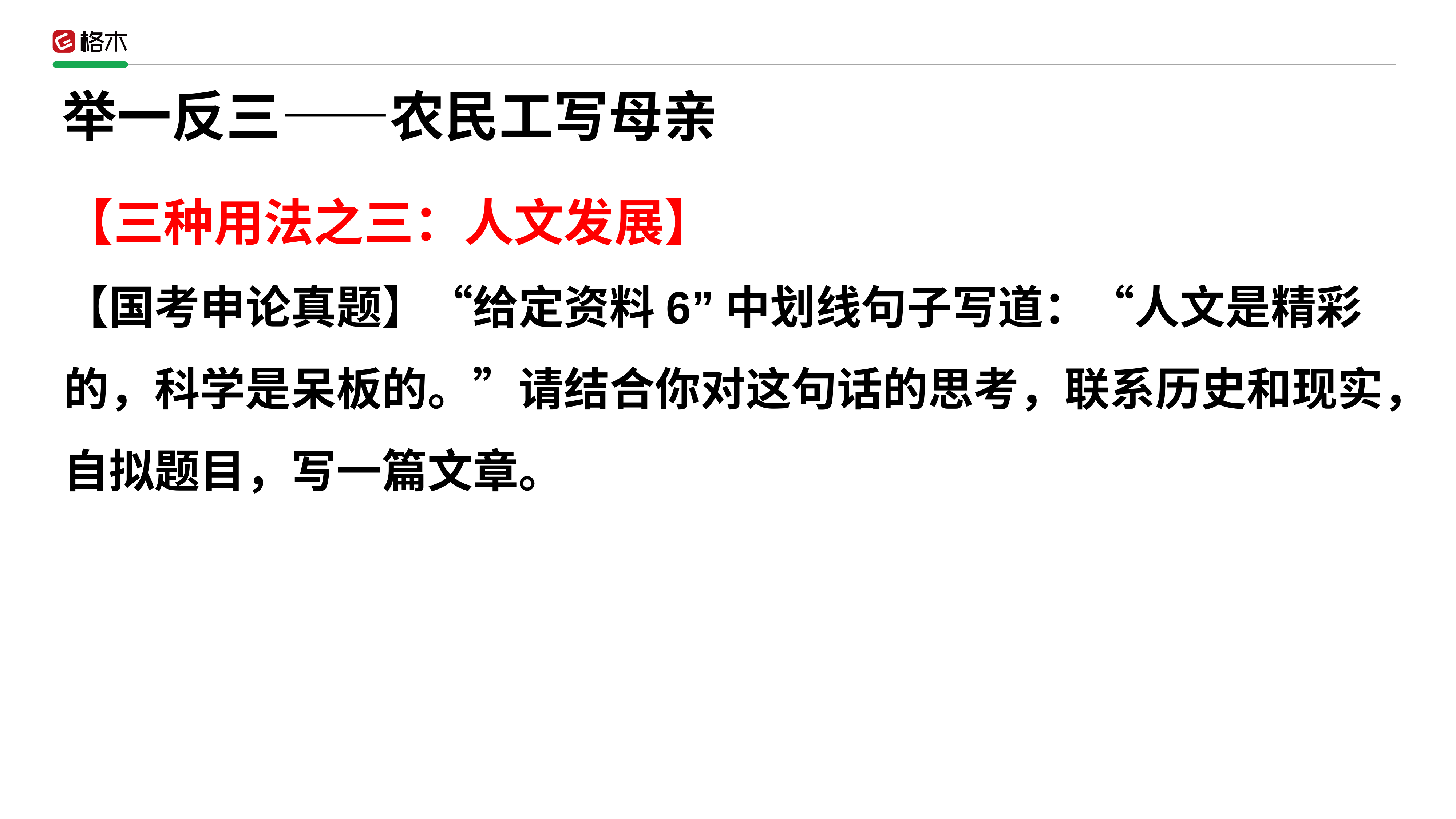

举一反三——农民工写母亲

【三种用法之三：人文发展】
【国考申论真题】“给定资料6”中划线句子写道：“人文是精彩的，科学是呆板的。”请结合你对这句话的思考，联系历史和现实，自拟题目，写一篇文章。